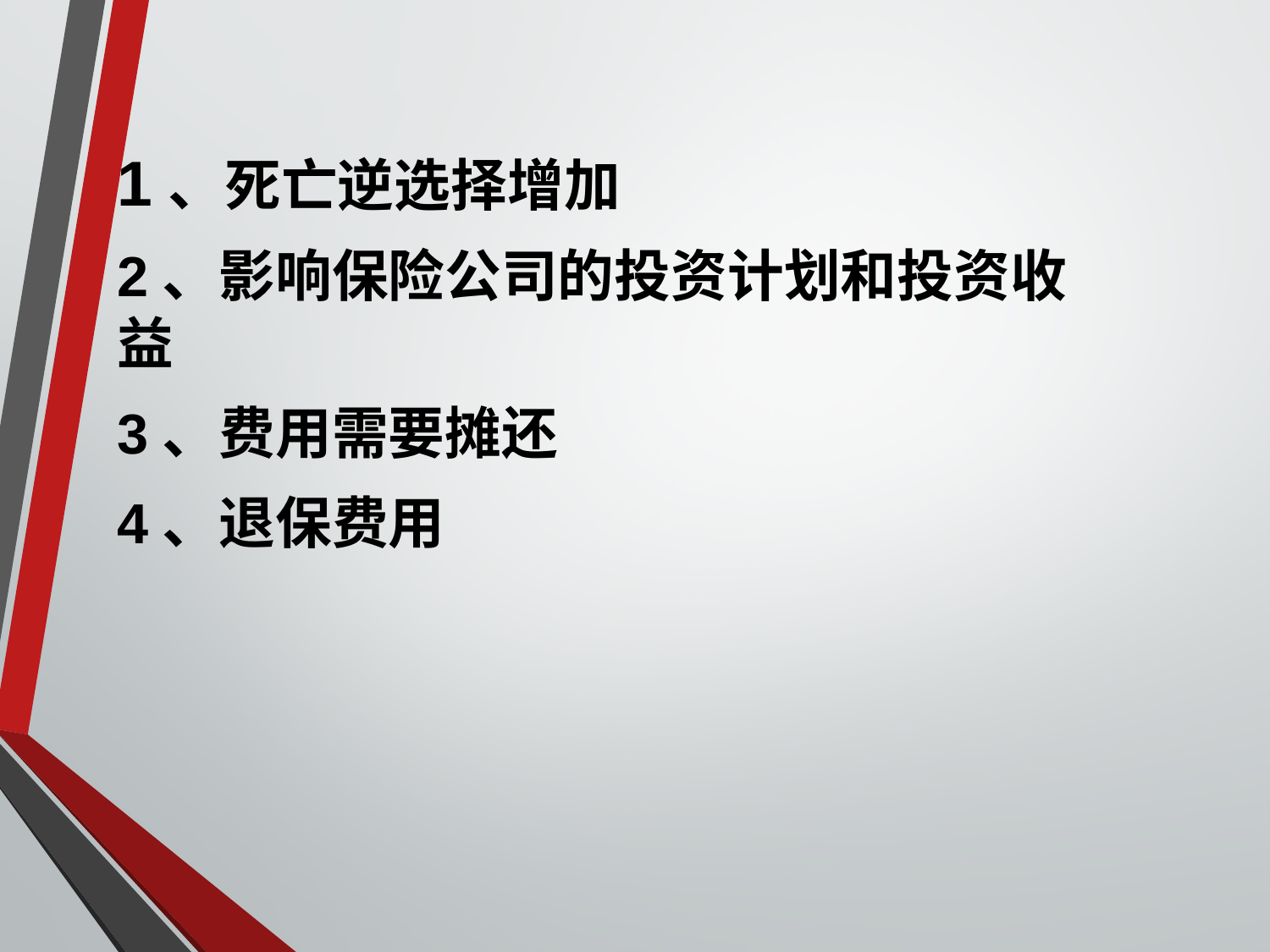

1、死亡逆选择增加
2、影响保险公司的投资计划和投资收益
3、费用需要摊还
4、退保费用